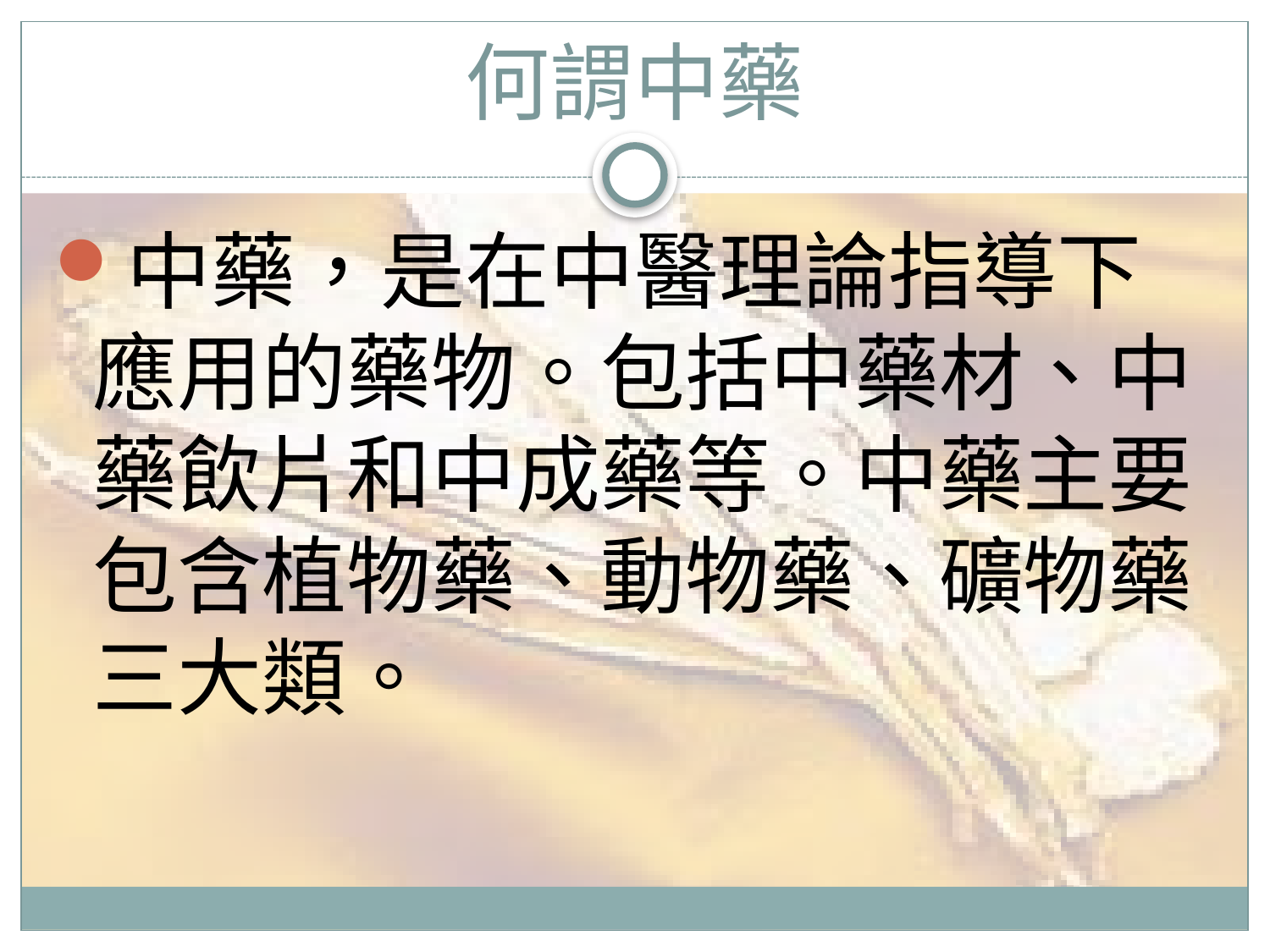

# 何謂中藥
中藥，是在中醫理論指導下應用的藥物。包括中藥材、中藥飲片和中成藥等。中藥主要包含植物藥、動物藥、礦物藥三大類。